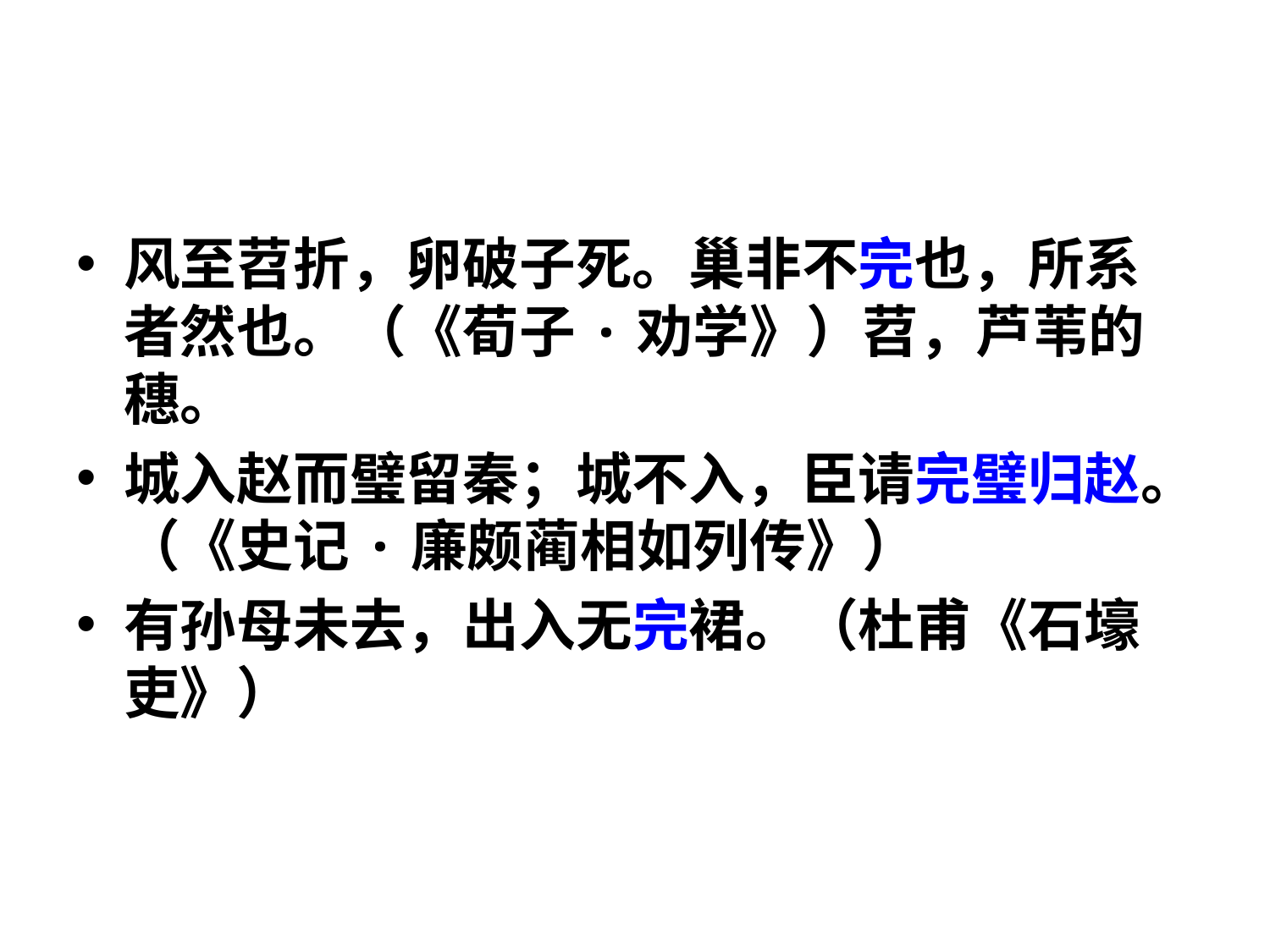

#
风至苕折，卵破子死。巢非不完也，所系者然也。（《荀子·劝学》）苕，芦苇的穗。
城入赵而璧留秦；城不入，臣请完璧归赵。（《史记·廉颇蔺相如列传》）
有孙母未去，出入无完裙。（杜甫《石壕吏》）